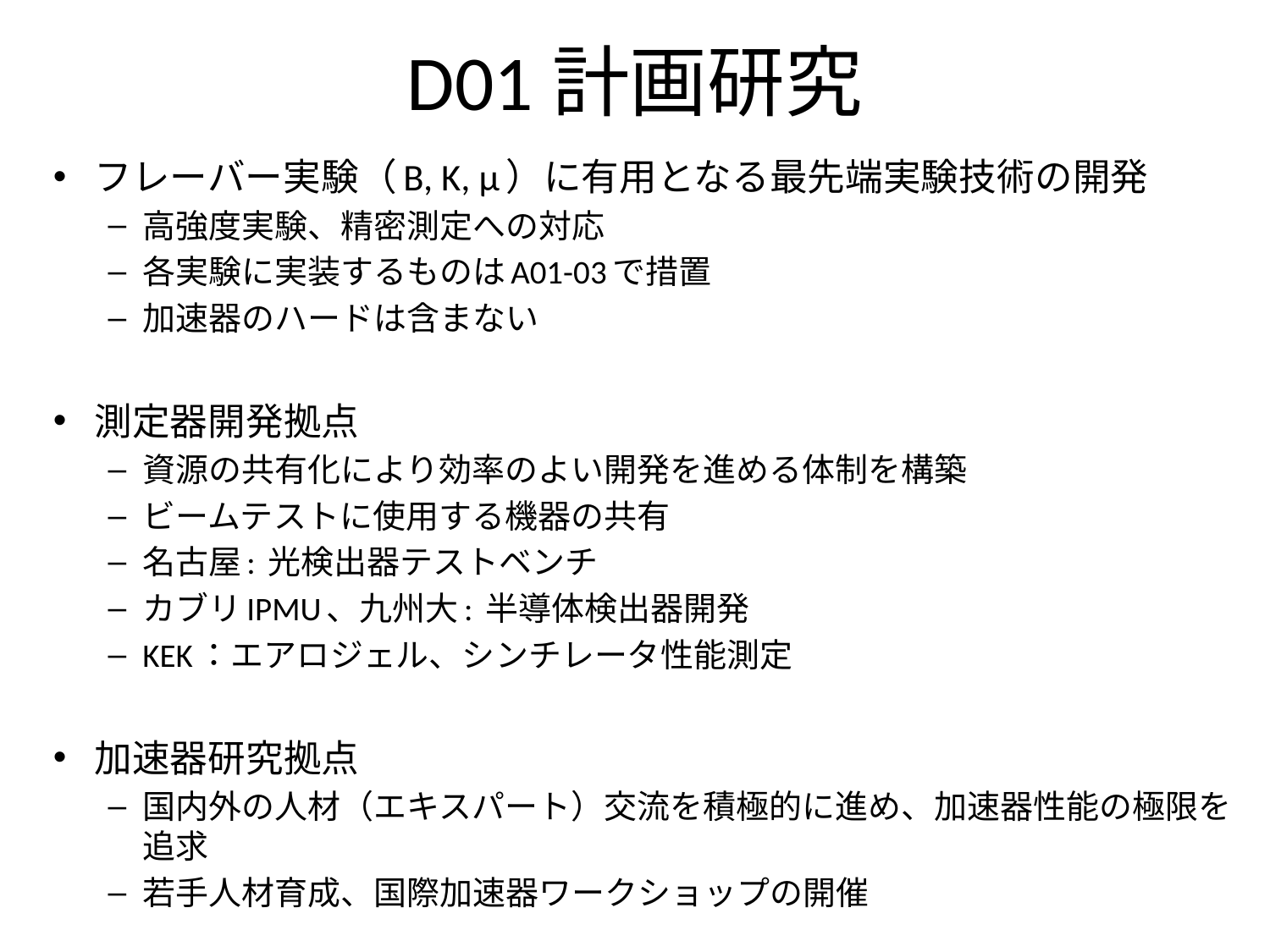

# D01計画研究
フレーバー実験（B, K, μ）に有用となる最先端実験技術の開発
高強度実験、精密測定への対応
各実験に実装するものはA01-03で措置
加速器のハードは含まない

測定器開発拠点
資源の共有化により効率のよい開発を進める体制を構築
ビームテストに使用する機器の共有
名古屋: 光検出器テストベンチ
カブリIPMU、九州大: 半導体検出器開発
KEK：エアロジェル、シンチレータ性能測定

加速器研究拠点
国内外の人材（エキスパート）交流を積極的に進め、加速器性能の極限を追求
若手人材育成、国際加速器ワークショップの開催